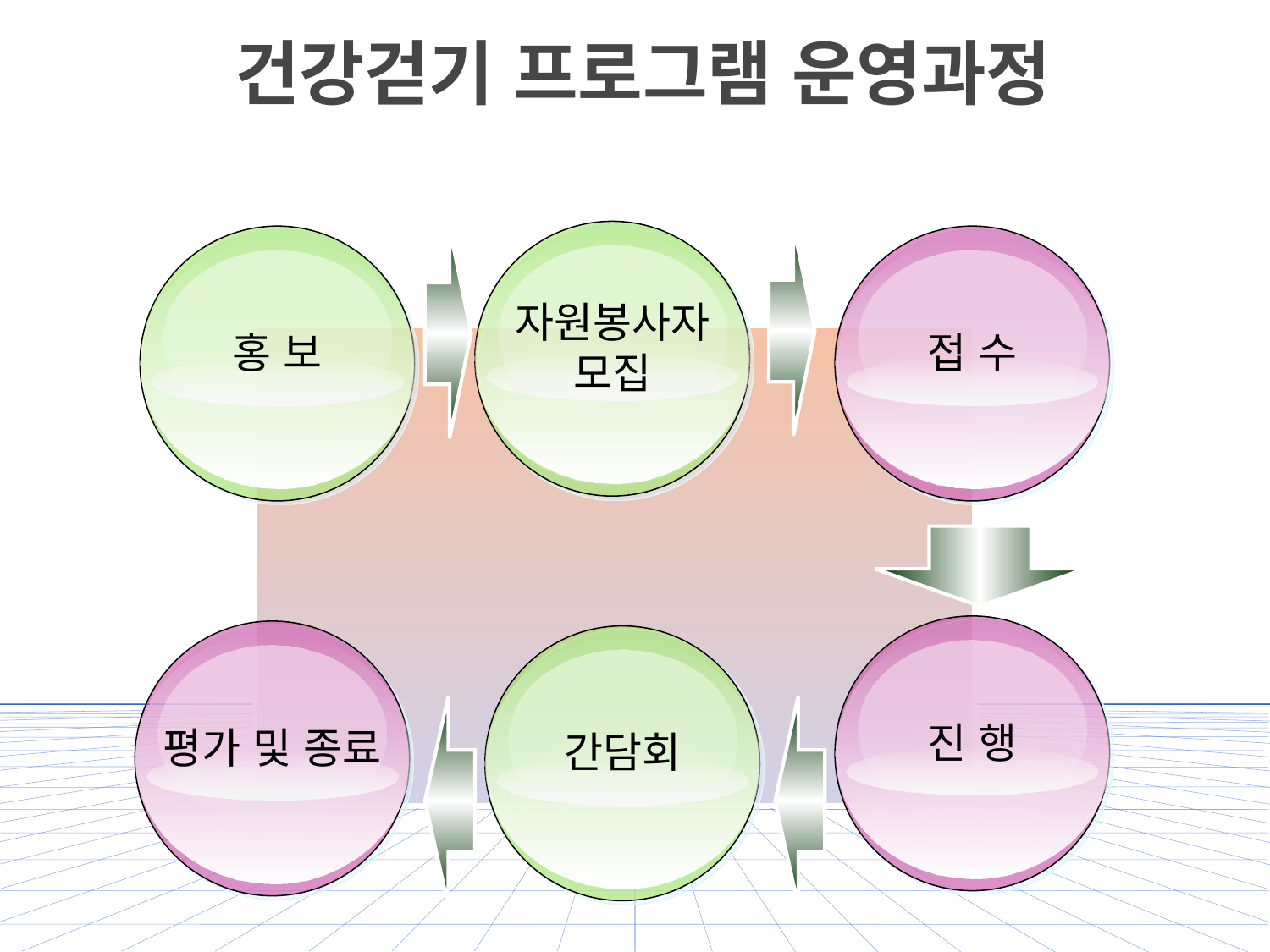

건강걷기 프로그램 운영과정

자원봉사자
모집

홍 보

접 수

진 행

평가 및 종료

간담회